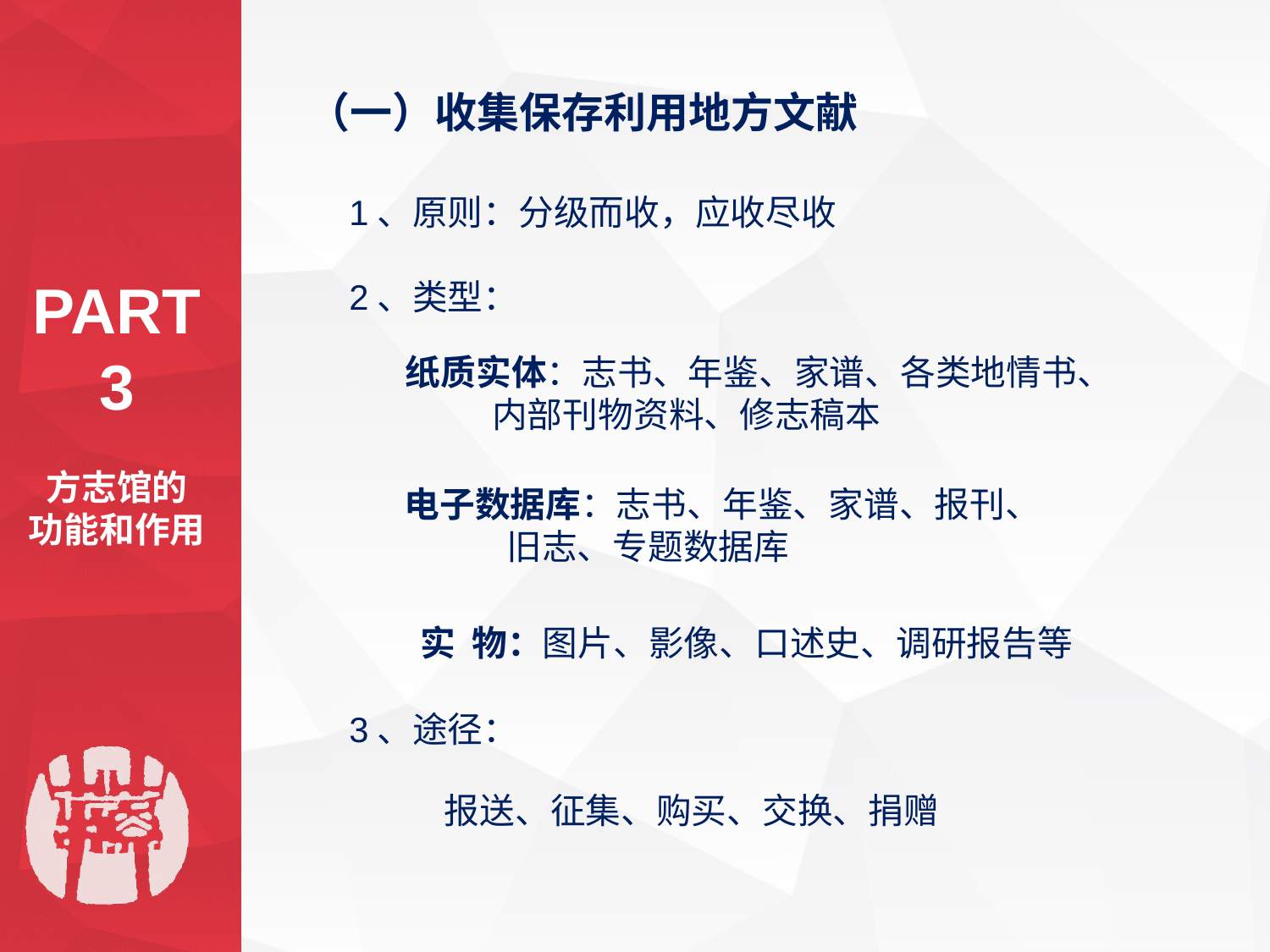

（一）收集保存利用地方文献
1、原则：分级而收，应收尽收
PART 3
2、类型：
纸质实体：志书、年鉴、家谱、各类地情书、
          内部刊物资料、修志稿本
方志馆的
功能和作用
电子数据库：志书、年鉴、家谱、报刊、
            旧志、专题数据库
实  物：图片、影像、口述史、调研报告等
3、途径：
报送、征集、购买、交换、捐赠